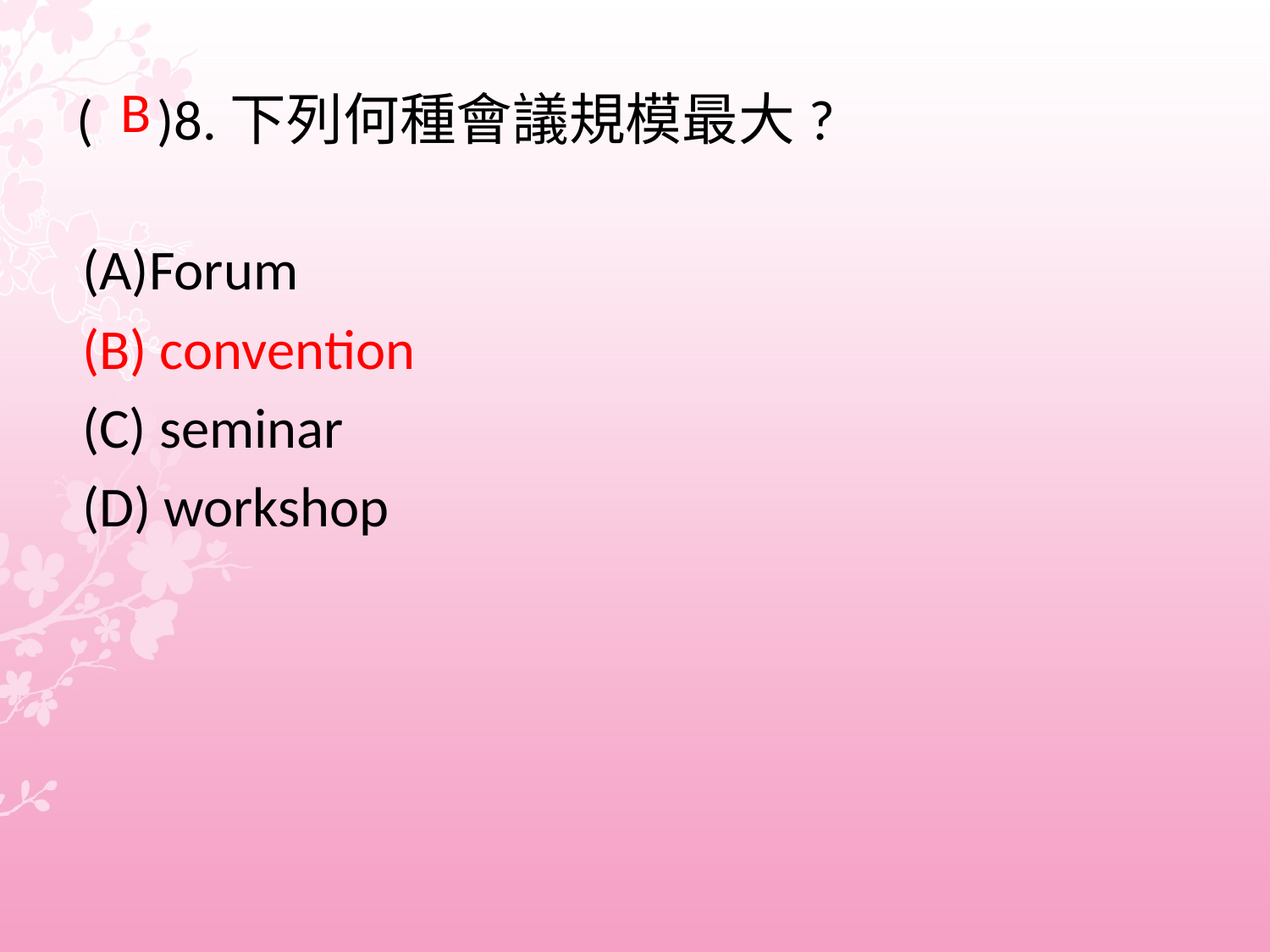

# (     )8.下列何種會議規模最大?
   B

(A)Forum
(B) convention
(C) seminar
(D) workshop